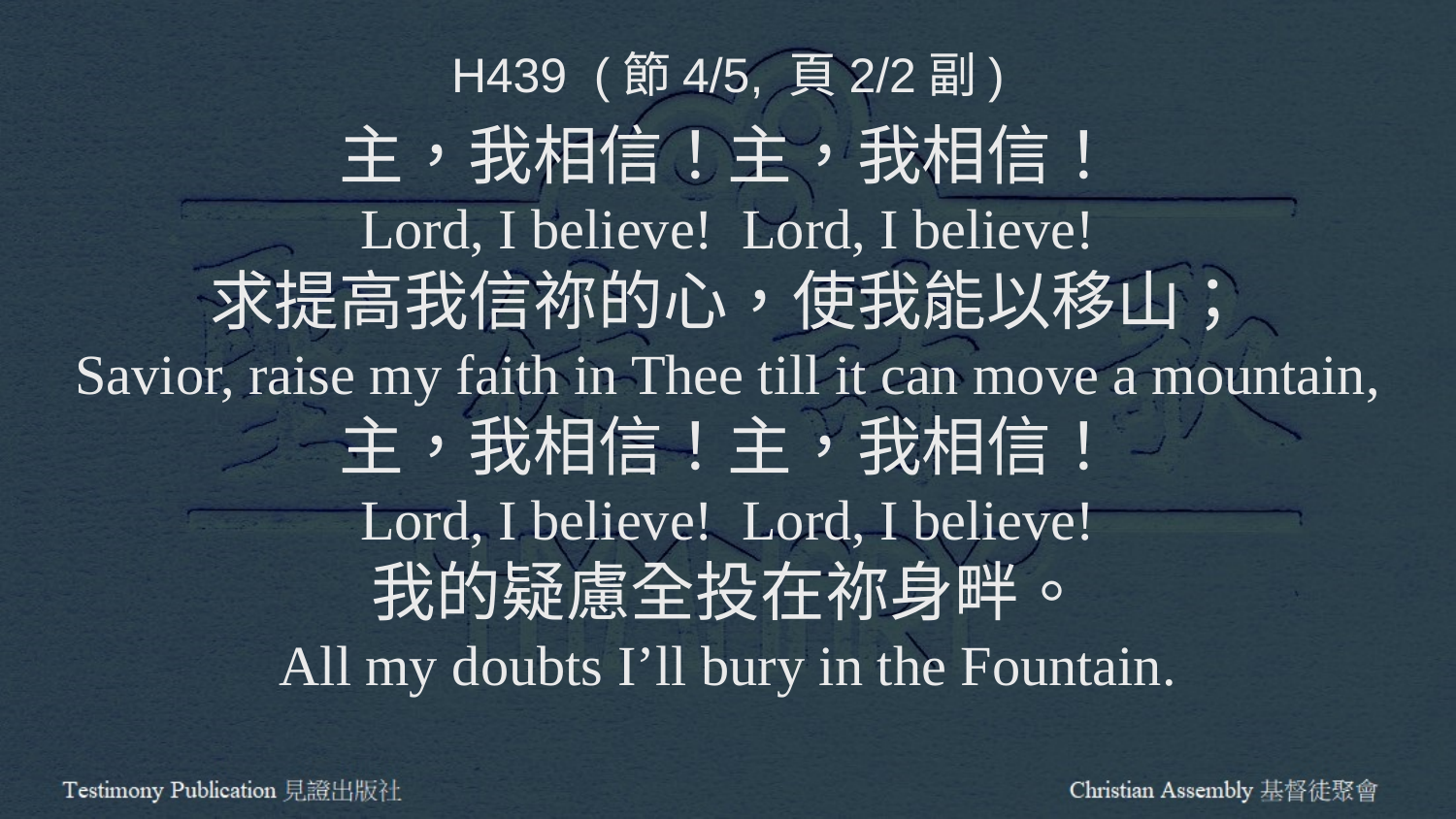

H439  (節4/5, 頁2/2副)
主，我相信！主，我相信！
Lord, I believe!  Lord, I believe!
求提高我信祢的心，使我能以移山；
Savior, raise my faith in Thee till it can move a mountain,
主，我相信！主，我相信！
Lord, I believe!  Lord, I believe!
我的疑慮全投在祢身畔。
All my doubts I’ll bury in the Fountain.